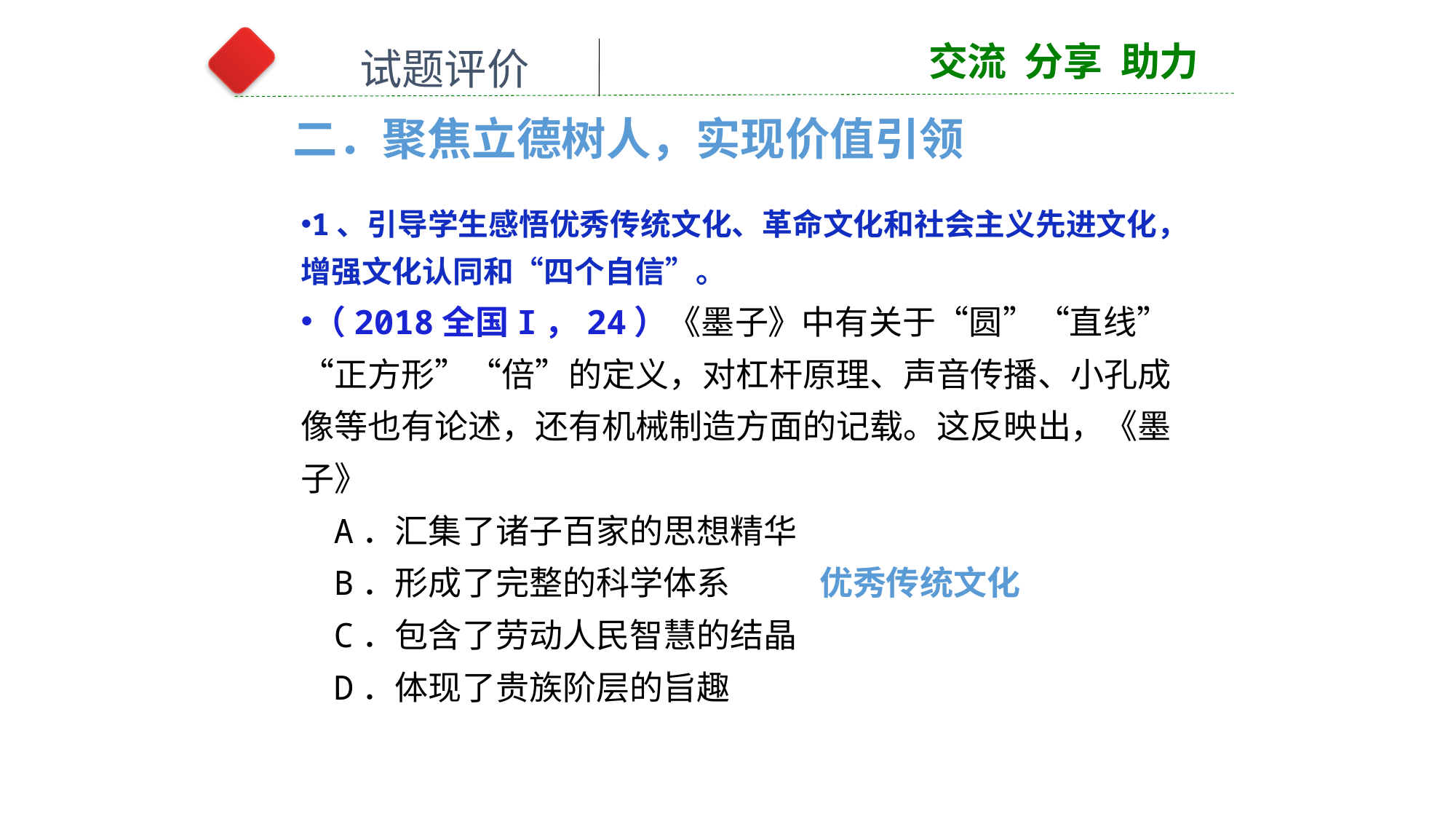

交流  分享  助力

试题评价
二．聚焦立德树人，实现价值引领
1、引导学生感悟优秀传统文化、革命文化和社会主义先进文化，增强文化认同和“四个自信”。
（2018全国I，24）《墨子》中有关于“圆”“直线”“正方形”“倍”的定义，对杠杆原理、声音传播、小孔成像等也有论述，还有机械制造方面的记载。这反映出，《墨子》
   A．汇集了诸子百家的思想精华
   B．形成了完整的科学体系            优秀传统文化
   C．包含了劳动人民智慧的结晶
   D．体现了贵族阶层的旨趣